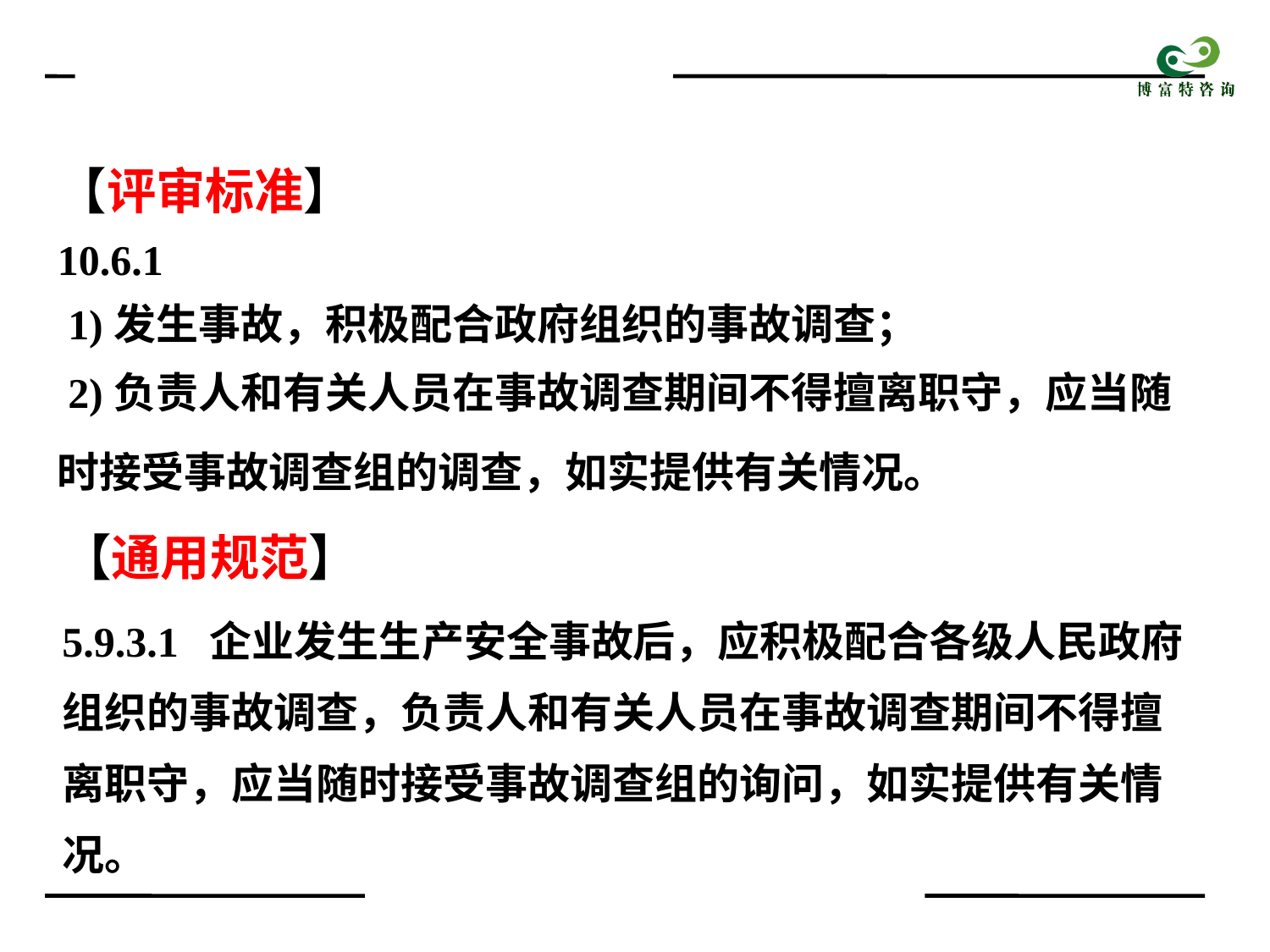

【评审标准】
10.6.1
 1)发生事故，积极配合政府组织的事故调查；
 2)负责人和有关人员在事故调查期间不得擅离职守，应当随时接受事故调查组的调查，如实提供有关情况。
【通用规范】
5.9.3.1  企业发生生产安全事故后，应积极配合各级人民政府组织的事故调查，负责人和有关人员在事故调查期间不得擅离职守，应当随时接受事故调查组的询问，如实提供有关情况。